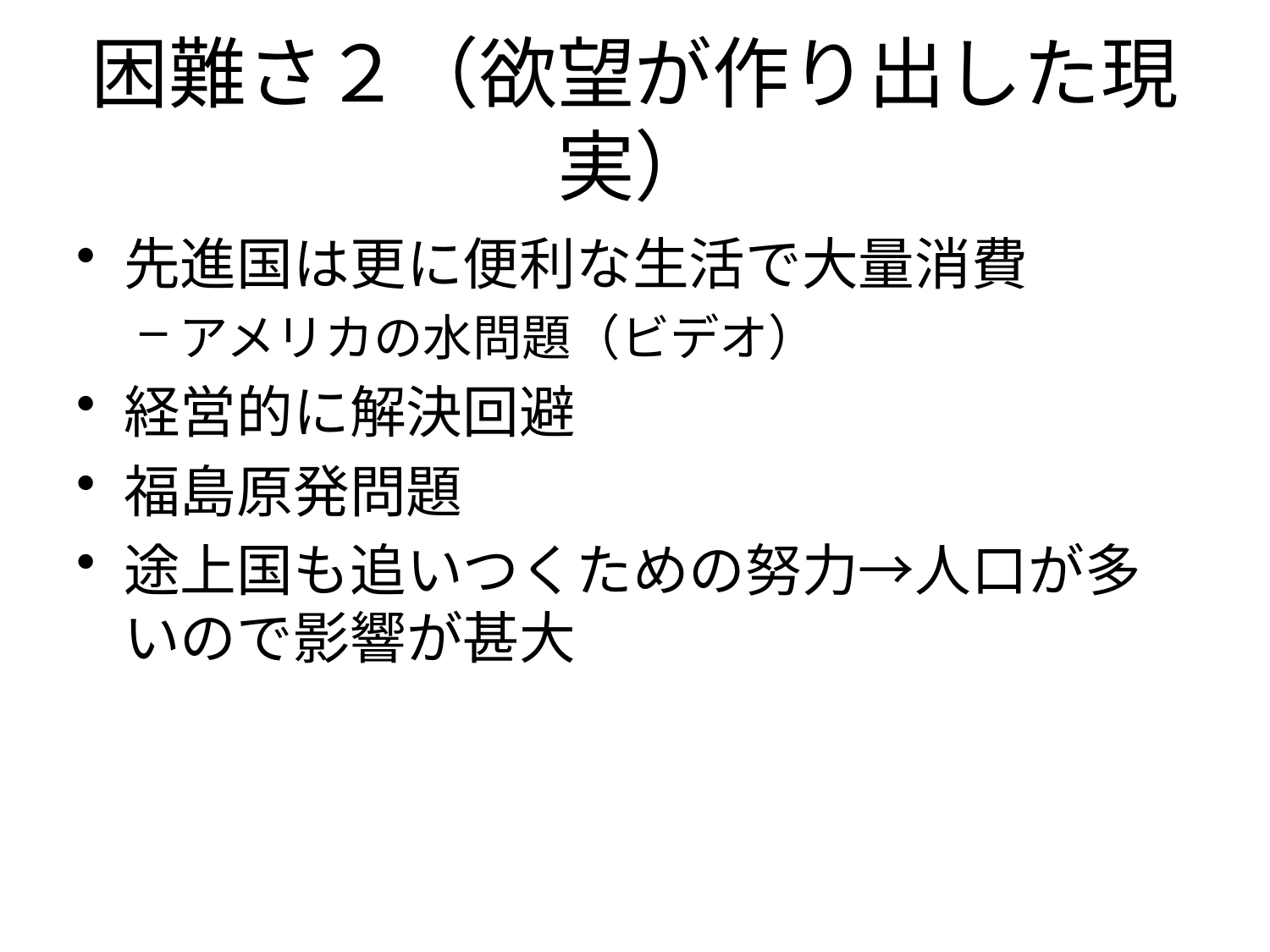

# 困難さ２（欲望が作り出した現実）
先進国は更に便利な生活で大量消費
アメリカの水問題（ビデオ）
経営的に解決回避
福島原発問題
途上国も追いつくための努力→人口が多いので影響が甚大